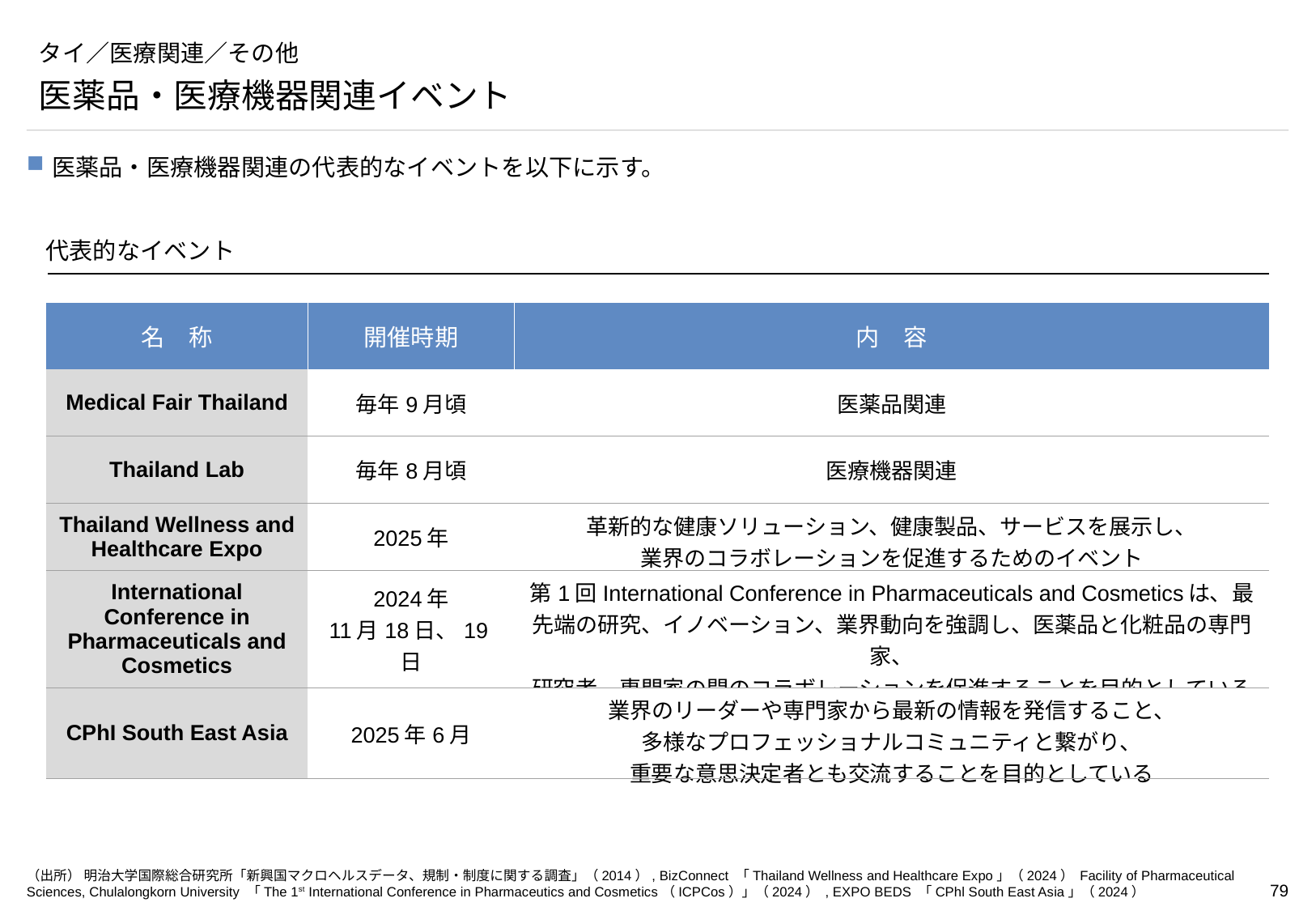

# タイ／医療関連／その他
医薬品・医療機器関連イベント
医薬品・医療機器関連の代表的なイベントを以下に示す。
代表的なイベント
| 名　称 | 開催時期 | 内　容 |
| --- | --- | --- |
| Medical Fair Thailand | 毎年9月頃 | 医薬品関連 |
| Thailand Lab | 毎年8月頃 | 医療機器関連 |
| Thailand Wellness and Healthcare Expo | 2025年 | 革新的な健康ソリューション、健康製品、サービスを展示し、 業界のコラボレーションを促進するためのイベント |
| International Conference in Pharmaceuticals and Cosmetics | 2024年 11月18日、19日 | 第1回International Conference in Pharmaceuticals and Cosmeticsは、最先端の研究、イノベーション、業界動向を強調し、医薬品と化粧品の専門家、 研究者、専門家の間のコラボレーションを促進することを目的としている |
| CPhI South East Asia | 2025年6月 | 業界のリーダーや専門家から最新の情報を発信すること、 多様なプロフェッショナルコミュニティと繋がり、 重要な意思決定者とも交流することを目的としている |
（出所） 明治大学国際総合研究所「新興国マクロヘルスデータ、規制・制度に関する調査」（2014）, BizConnect 「Thailand Wellness and Healthcare Expo」（2024） Facility of Pharmaceutical Sciences, Chulalongkorn University 「The 1st International Conference in Pharmaceutics and Cosmetics（ICPCos）」（2024） , EXPO BEDS 「CPhl South East Asia」（2024）